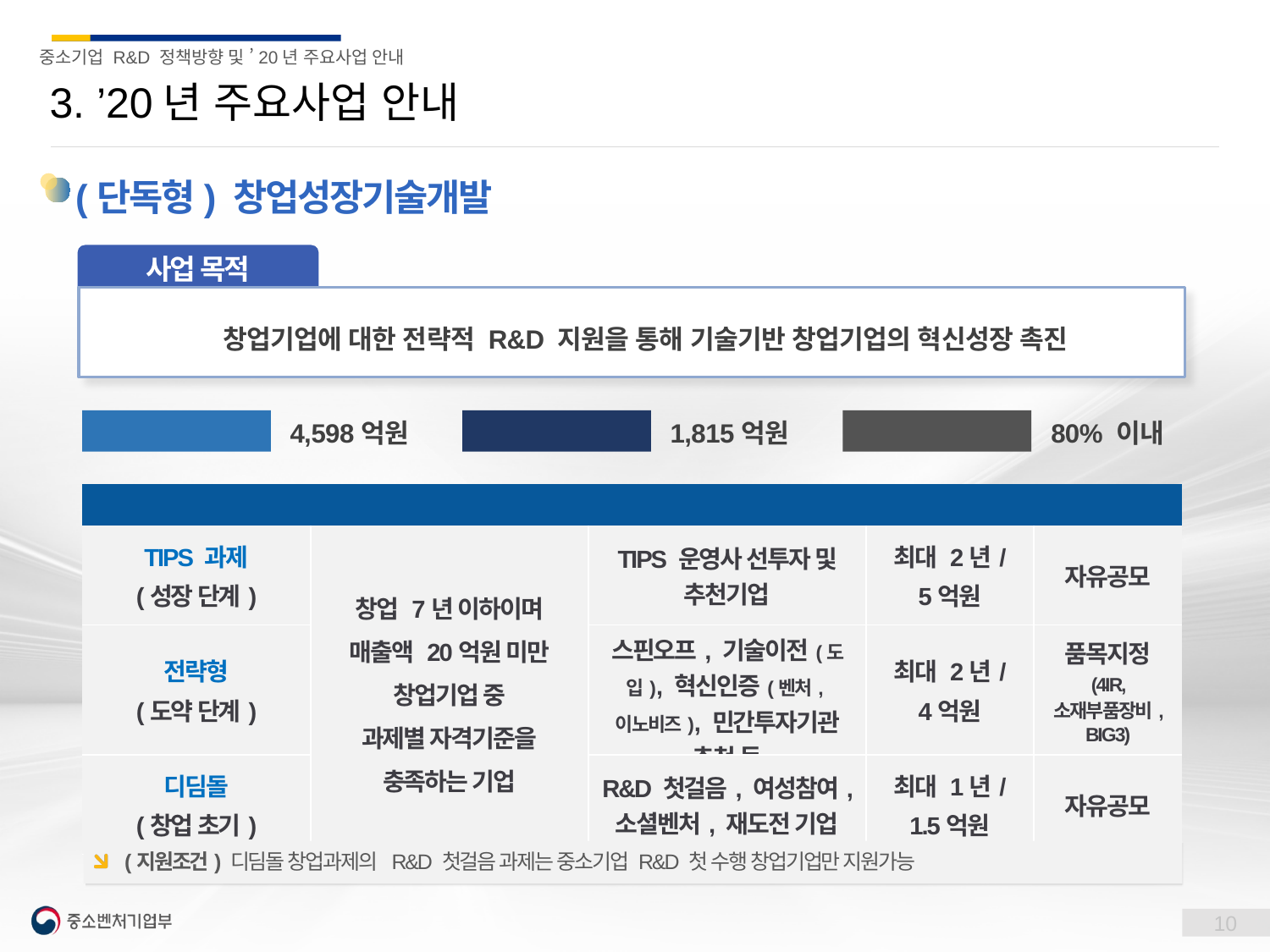

3. ’20년 주요사업 안내
(단독형) 창업성장기술개발

사업 목적
   창업기업에 대한 전략적 R&D 지원을 통해 기술기반 창업기업의 혁신성장 촉진
4,598억원
1,815억원
80% 이내
총 예산
20년 신규 예산
정부출연금
| 내역사업명 | 지원 대상 | 지원 대상 | 지원 한도 | 비 고 |
| --- | --- | --- | --- | --- |
| TIPS 과제 (성장 단계) | 창업 7년 이하이며 매출액 20억원 미만 창업기업 중 과제별 자격기준을 충족하는 기업 | TIPS 운영사 선투자 및 추천기업 | 최대 2년/ 5억원 | 자유공모 |
| 전략형 (도약 단계) |  | 스핀오프, 기술이전(도입), 혁신인증(벤처,이노비즈), 민간투자기관 추천 등 | 최대 2년/ 4억원 | 품목지정 (4IR, 소재부품장비, BIG3) |
| 디딤돌 (창업 초기) |  | R&D 첫걸음, 여성참여, 소셜벤처, 재도전 기업 | 최대 1년/ 1.5억원 | 자유공모 |
 (지원조건) 디딤돌 창업과제의  R&D 첫걸음 과제는 중소기업 R&D 첫 수행 창업기업만 지원가능
10